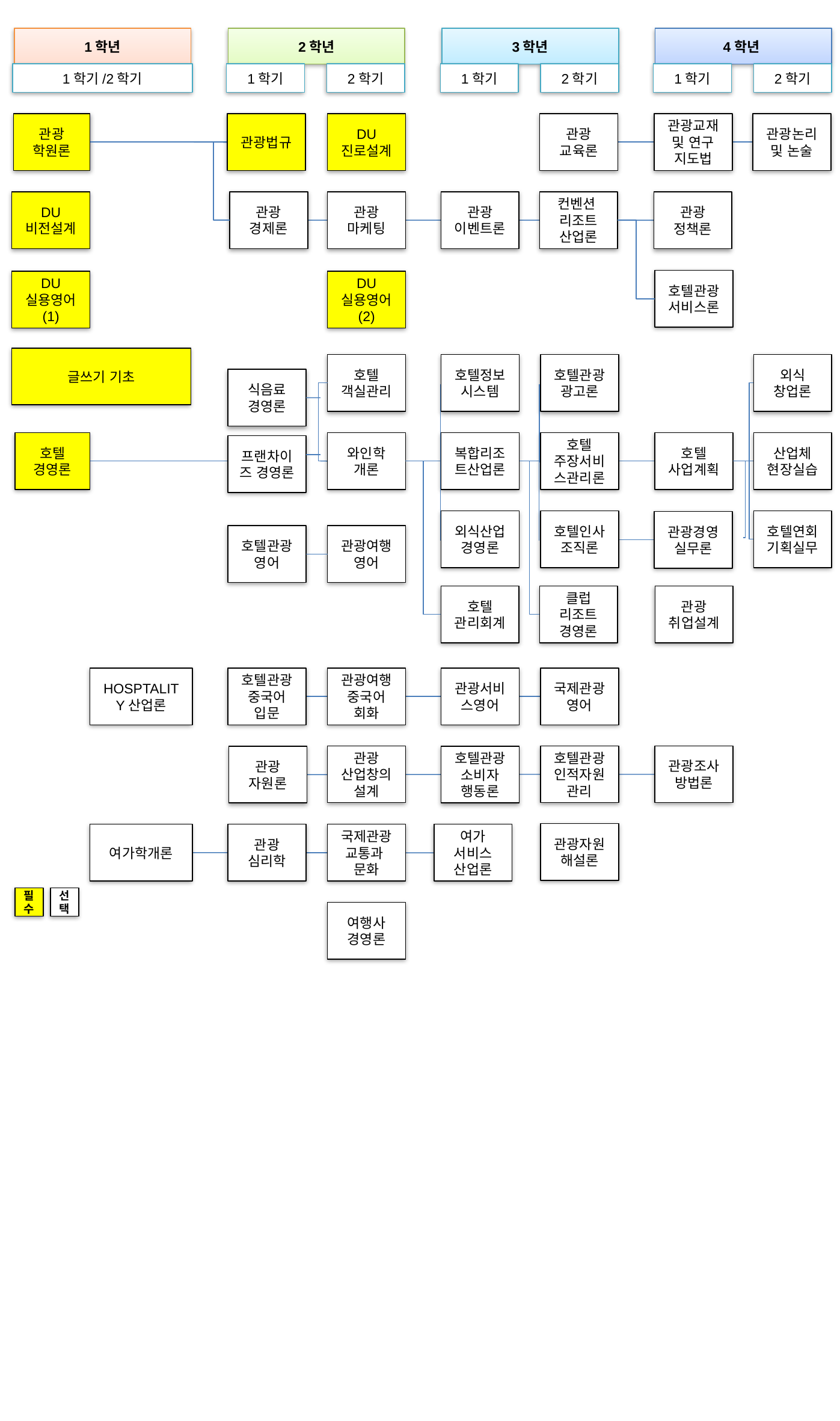

1학년
2학년
3학년
4학년
1학기/2학기
1학기
2학기
1학기
2학기
1학기
2학기
관광
학원론
관광법규
DU 진로설계
관광
교육론
관광교재및 연구 지도법
관광논리 및 논술
DU 비전설계
관광
경제론
관광
마케팅
관광
이벤트론
컨벤션
리조트
산업론
관광
정책론
호텔관광
서비스론
DU 실용영어 (1)
DU 실용영어 (2)
글쓰기 기초
호텔
객실관리
호텔정보시스템
호텔관광
광고론
외식
창업론
식음료
경영론
호텔
경영론
와인학
개론
복합리조트산업론
호텔
주장서비스관리론
호텔
사업계획
산업체
현장실습
프랜차이즈 경영론
외식산업경영론
호텔인사 조직론
호텔연회
기획실무
관광경영실무론
호텔관광영어
관광여행영어
호텔
관리회계
클럽
리조트
경영론
관광
취업설계
HOSPTALITY산업론
호텔관광중국어
입문
관광여행중국어
회화
관광서비스영어
국제관광영어
관광
산업창의설계
호텔관광인적자원관리
관광조사
방법론
관광
자원론
호텔관광소비자
행동론
관광자원
해설론
여가학개론
관광
심리학
국제관광교통과
문화
여가
서비스
산업론
필수
선택
여행사
경영론